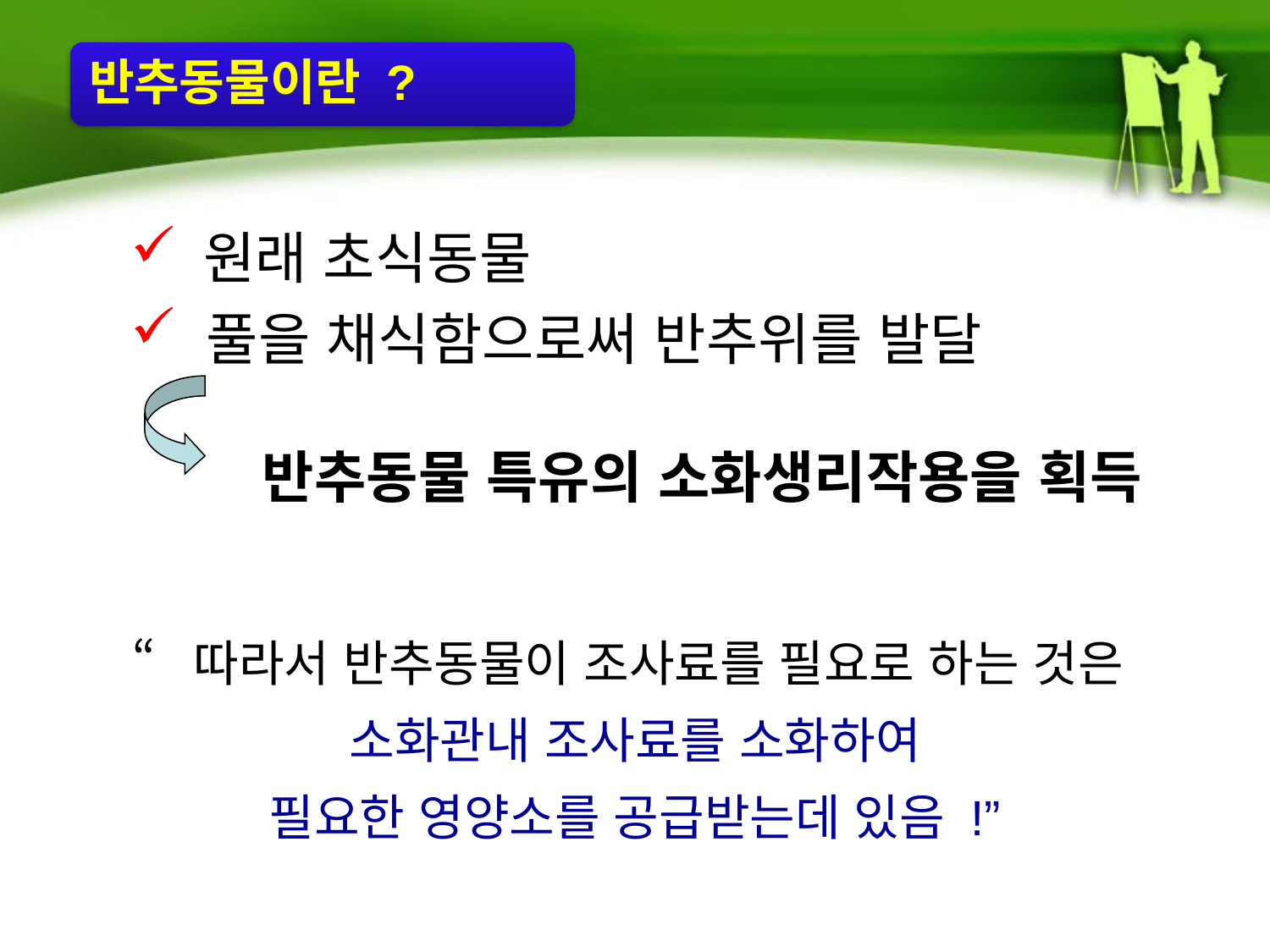

반추동물이란 ?
 원래 초식동물
 풀을 채식함으로써 반추위를 발달

반추동물 특유의 소화생리작용을 획득
“따라서 반추동물이 조사료를 필요로 하는 것은
소화관내 조사료를 소화하여
필요한 영양소를 공급받는데 있음 !”